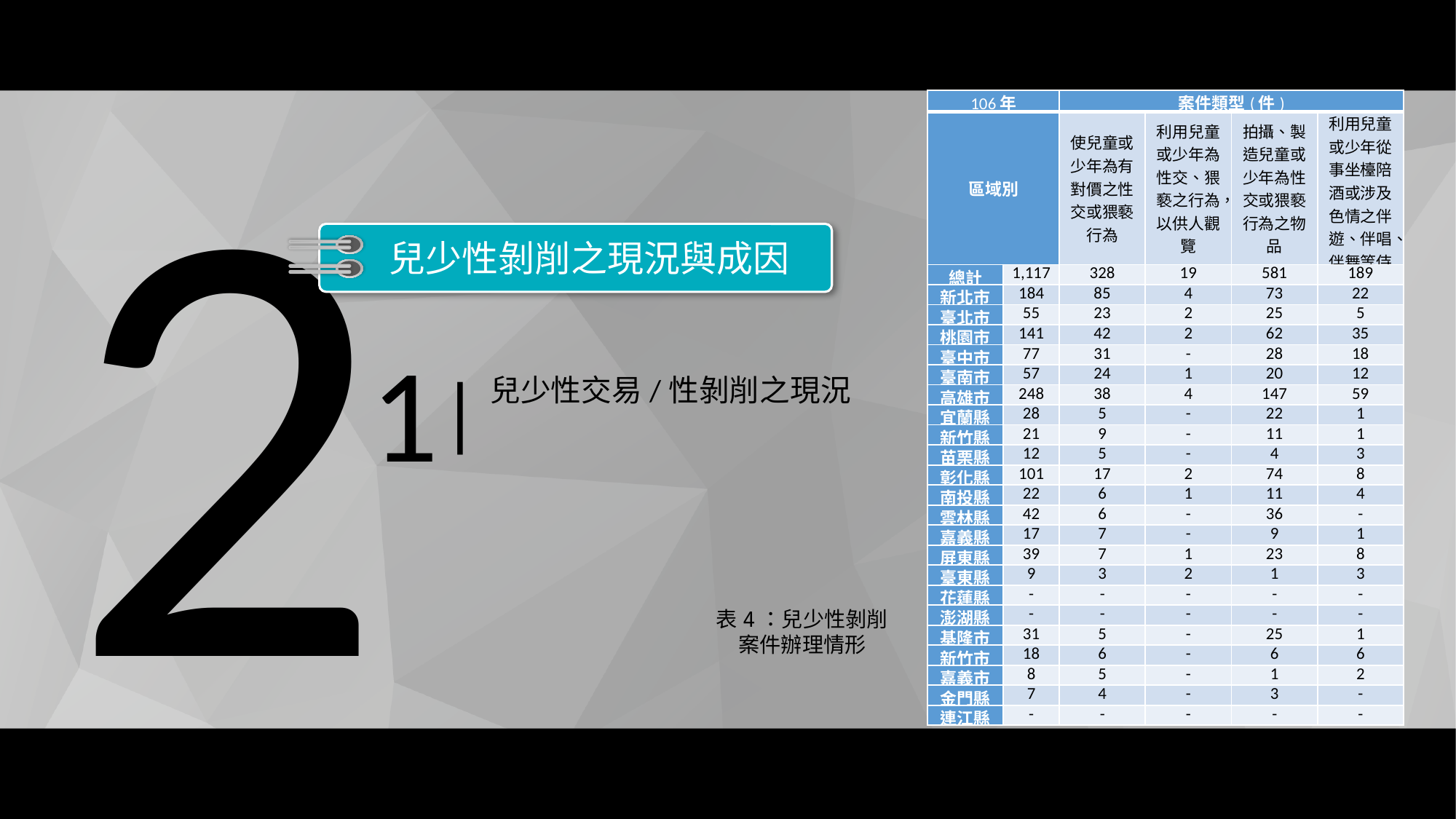

2
| 106年 |  | 案件類型(件) |  |  |  |
| --- | --- | --- | --- | --- | --- |
| 區域別 |  | 使兒童或少年為有對價之性交或猥褻行為 | 利用兒童或少年為性交、猥褻之行為，以供人觀覽 | 拍攝、製造兒童或少年為性交或猥褻行為之物品 | 利用兒童或少年從事坐檯陪酒或涉及色情之伴遊、伴唱、伴舞等侍應工作 |
| 總計 | 1,117 | 328 | 19 | 581 | 189 |
| 新北市 | 184 | 85 | 4 | 73 | 22 |
| 臺北市 | 55 | 23 | 2 | 25 | 5 |
| 桃園市 | 141 | 42 | 2 | 62 | 35 |
| 臺中市 | 77 | 31 | - | 28 | 18 |
| 臺南市 | 57 | 24 | 1 | 20 | 12 |
| 高雄市 | 248 | 38 | 4 | 147 | 59 |
| 宜蘭縣 | 28 | 5 | - | 22 | 1 |
| 新竹縣 | 21 | 9 | - | 11 | 1 |
| 苗栗縣 | 12 | 5 | - | 4 | 3 |
| 彰化縣 | 101 | 17 | 2 | 74 | 8 |
| 南投縣 | 22 | 6 | 1 | 11 | 4 |
| 雲林縣 | 42 | 6 | - | 36 | - |
| 嘉義縣 | 17 | 7 | - | 9 | 1 |
| 屏東縣 | 39 | 7 | 1 | 23 | 8 |
| 臺東縣 | 9 | 3 | 2 | 1 | 3 |
| 花蓮縣 | - | - | - | - | - |
| 澎湖縣 | - | - | - | - | - |
| 基隆市 | 31 | 5 | - | 25 | 1 |
| 新竹市 | 18 | 6 | - | 6 | 6 |
| 嘉義市 | 8 | 5 | - | 1 | 2 |
| 金門縣 | 7 | 4 | - | 3 | - |
| 連江縣 | - | - | - | - | - |

兒少性剝削之現況與成因
1
|
兒少性交易/性剝削之現況
表4：兒少性剝削案件辦理情形